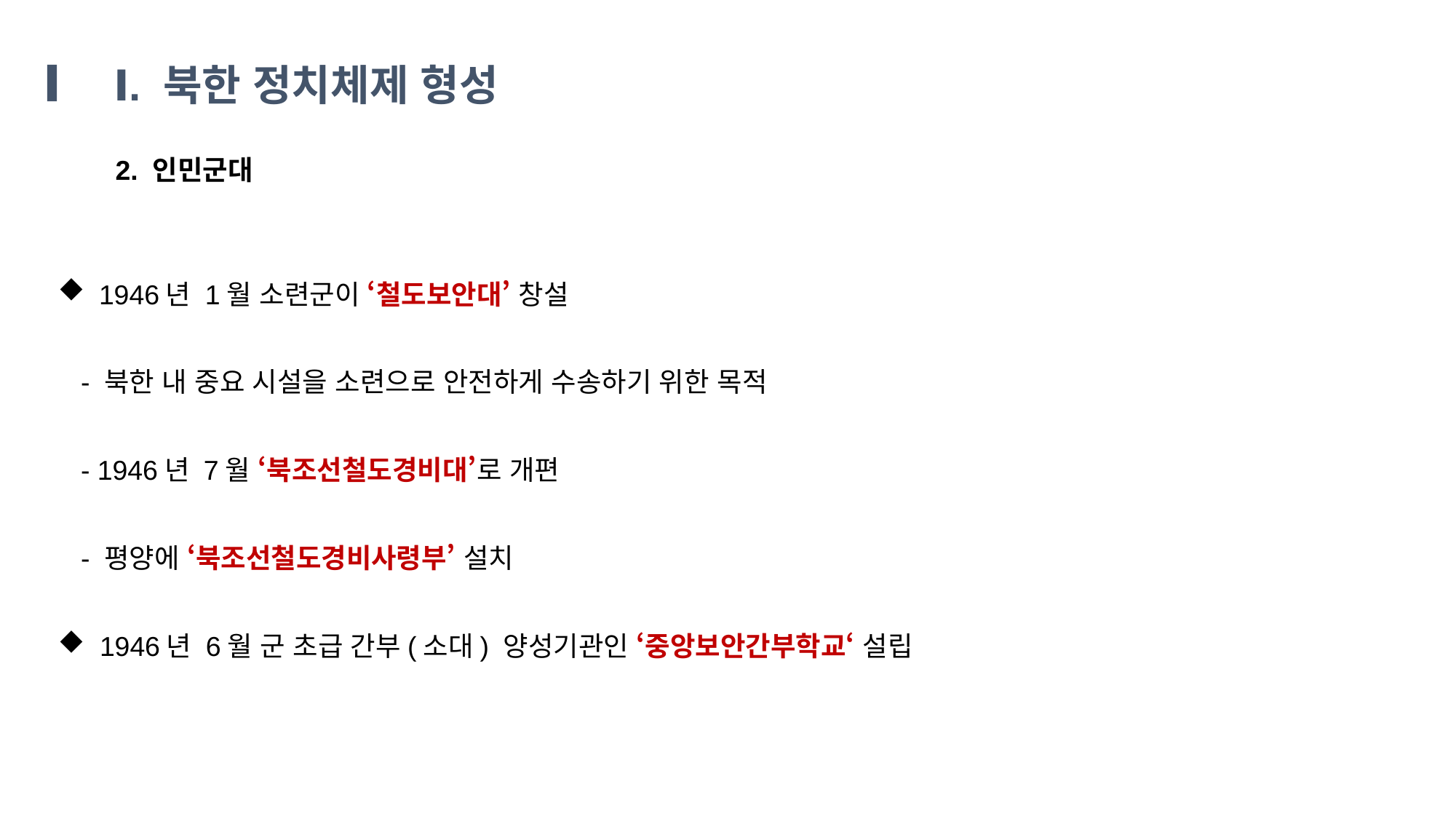

Ⅰ. 북한 정치체제 형성

2. 인민군대
1946년 1월 소련군이 ‘철도보안대’ 창설
   - 북한 내 중요 시설을 소련으로 안전하게 수송하기 위한 목적
   - 1946년 7월 ‘북조선철도경비대’로 개편
   - 평양에 ‘북조선철도경비사령부’ 설치
 1946년 6월 군 초급 간부(소대) 양성기관인 ‘중앙보안간부학교‘ 설립